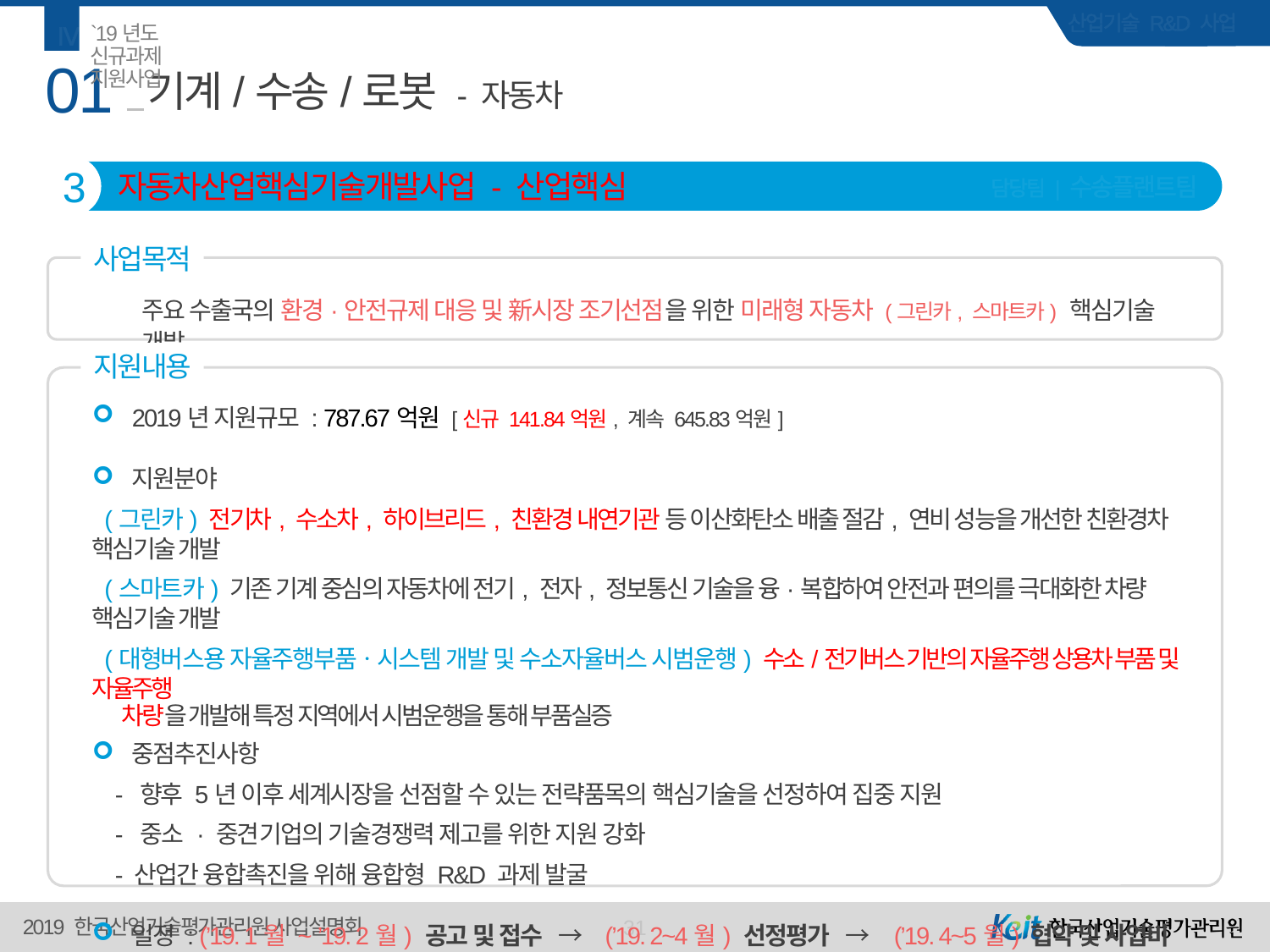

Ⅳ
`19년도 신규과제 지원사업
01
# 기계/수송/로봇 - 자동차
3
자동차산업핵심기술개발사업 - 산업핵심
담당팀 | 수송플랜트팀
사업목적

주요 수출국의 환경·안전규제 대응 및 新시장 조기선점을 위한 미래형 자동차 (그린카, 스마트카) 핵심기술 개발
지원내용

2019년 지원규모 : 787.67억원 [신규 141.84억원, 계속 645.83억원]

지원분야
  (그린카) 전기차, 수소차, 하이브리드, 친환경 내연기관 등 이산화탄소 배출 절감, 연비 성능을 개선한 친환경차 핵심기술 개발
  (스마트카) 기존 기계 중심의 자동차에 전기, 전자, 정보통신 기술을 융·복합하여 안전과 편의를 극대화한 차량 핵심기술 개발
  (대형버스용 자율주행부품ㆍ시스템 개발 및 수소자율버스 시범운행) 수소/전기버스 기반의 자율주행 상용차 부품 및 자율주행
     차량을 개발해 특정 지역에서 시범운행을 통해 부품실증
중점추진사항
    -  향후 5년 이후 세계시장을 선점할 수 있는 전략품목의 핵심기술을 선정하여 집중 지원
    -  중소 · 중견기업의 기술경쟁력 제고를 위한 지원 강화
    - 산업간 융합촉진을 위해 융합형 R&D 과제 발굴

일정 : (’19. 1월 ~ ’19. 2월) 공고 및 접수   →   (’19. 2~4월) 선정평가   →   (’19. 4~5월) 협약 및 사업비 지급
31